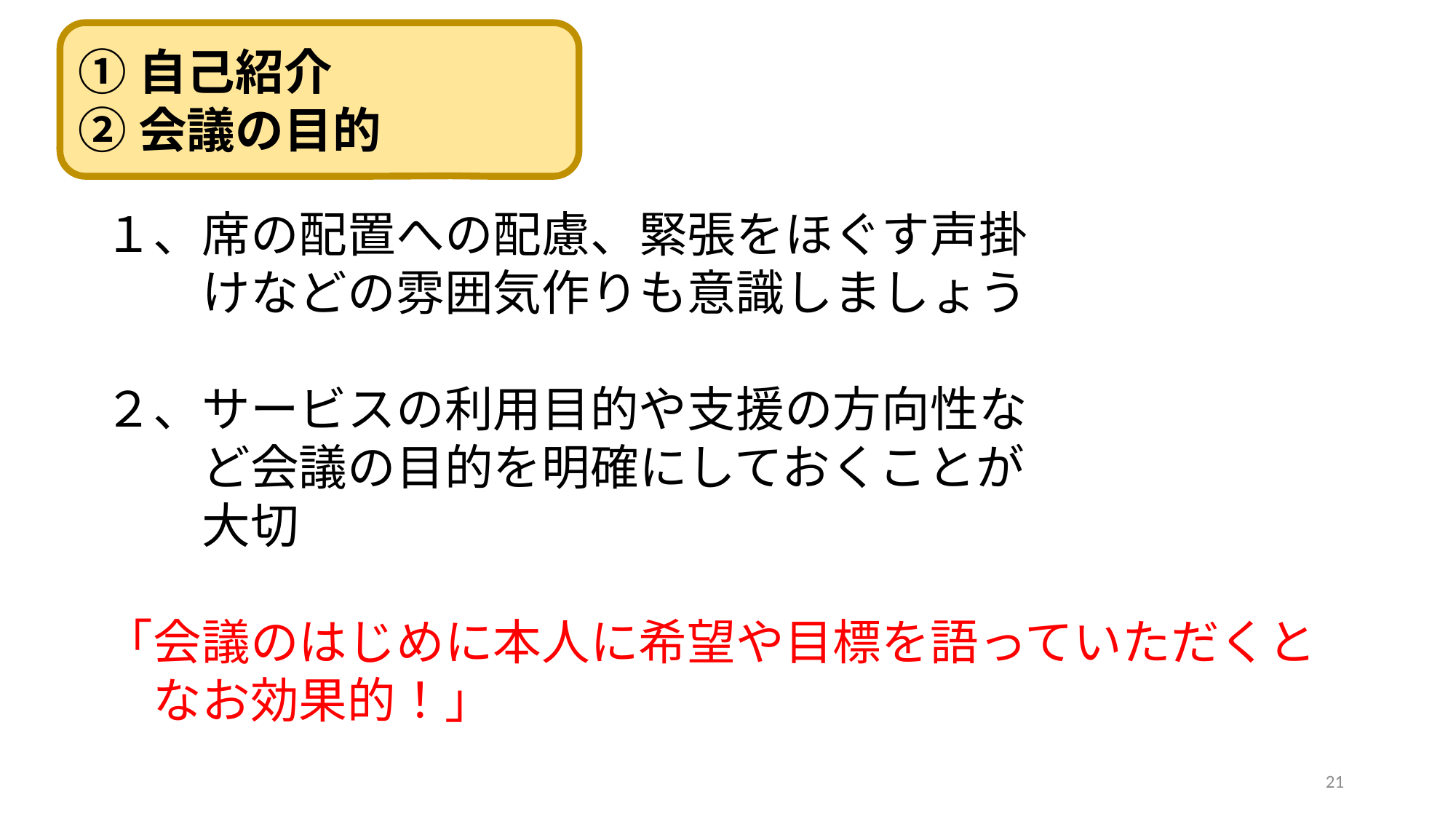

①自己紹介
②会議の目的
１、席の配置への配慮、緊張をほぐす声掛
　　けなどの雰囲気作りも意識しましょう

２、サービスの利用目的や支援の方向性な
　　ど会議の目的を明確にしておくことが
　　大切

「会議のはじめに本人に希望や目標を語っていただくと
　なお効果的！」

21